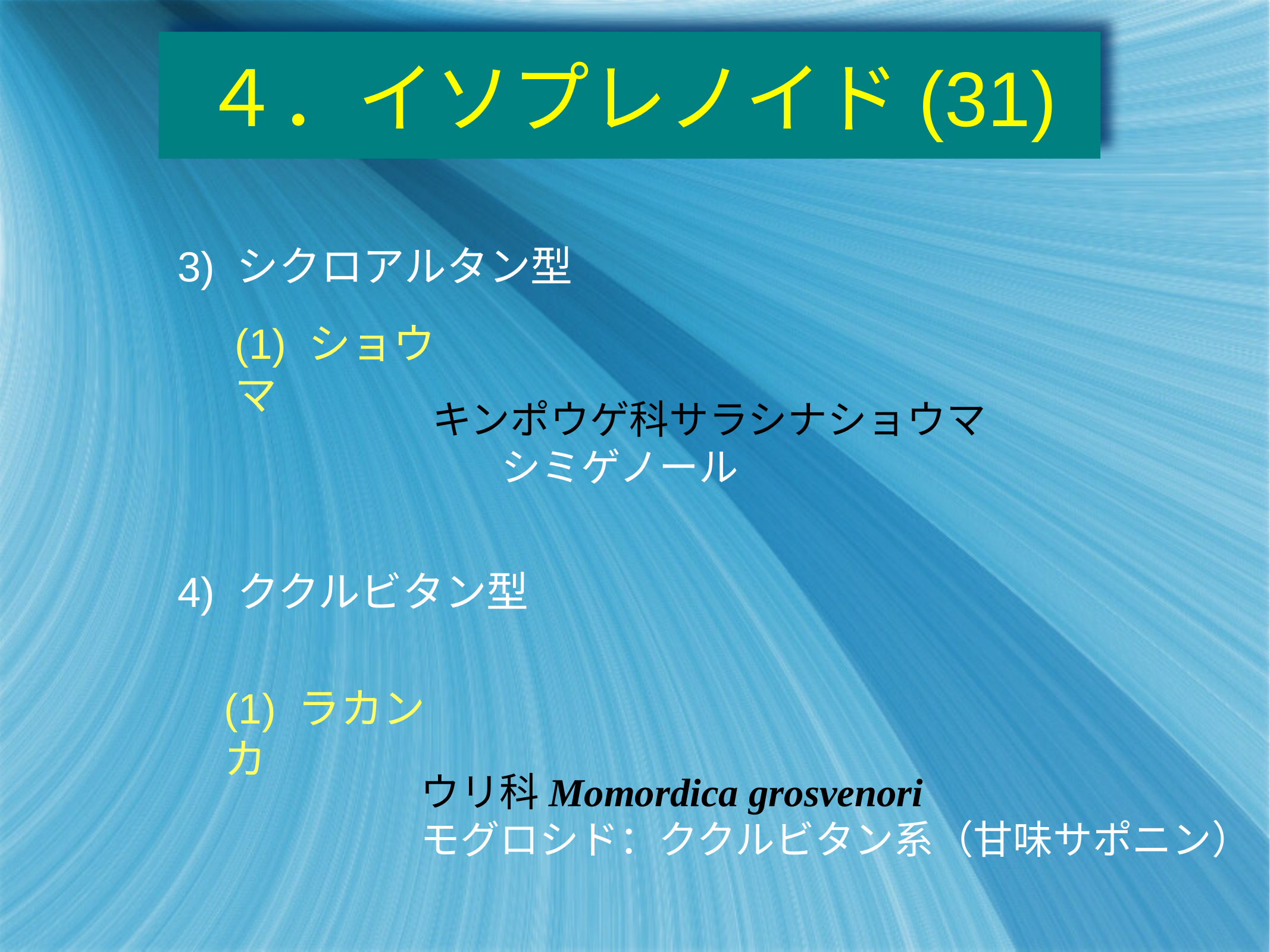

# ４．イソプレノイド(31)
3) シクロアルタン型
(1) ショウマ
キンポウゲ科サラシナショウマ
      シミゲノール
4) ククルビタン型
(1) ラカンカ
ウリ科Momordica grosvenori
モグロシド：ククルビタン系（甘味サポニン）